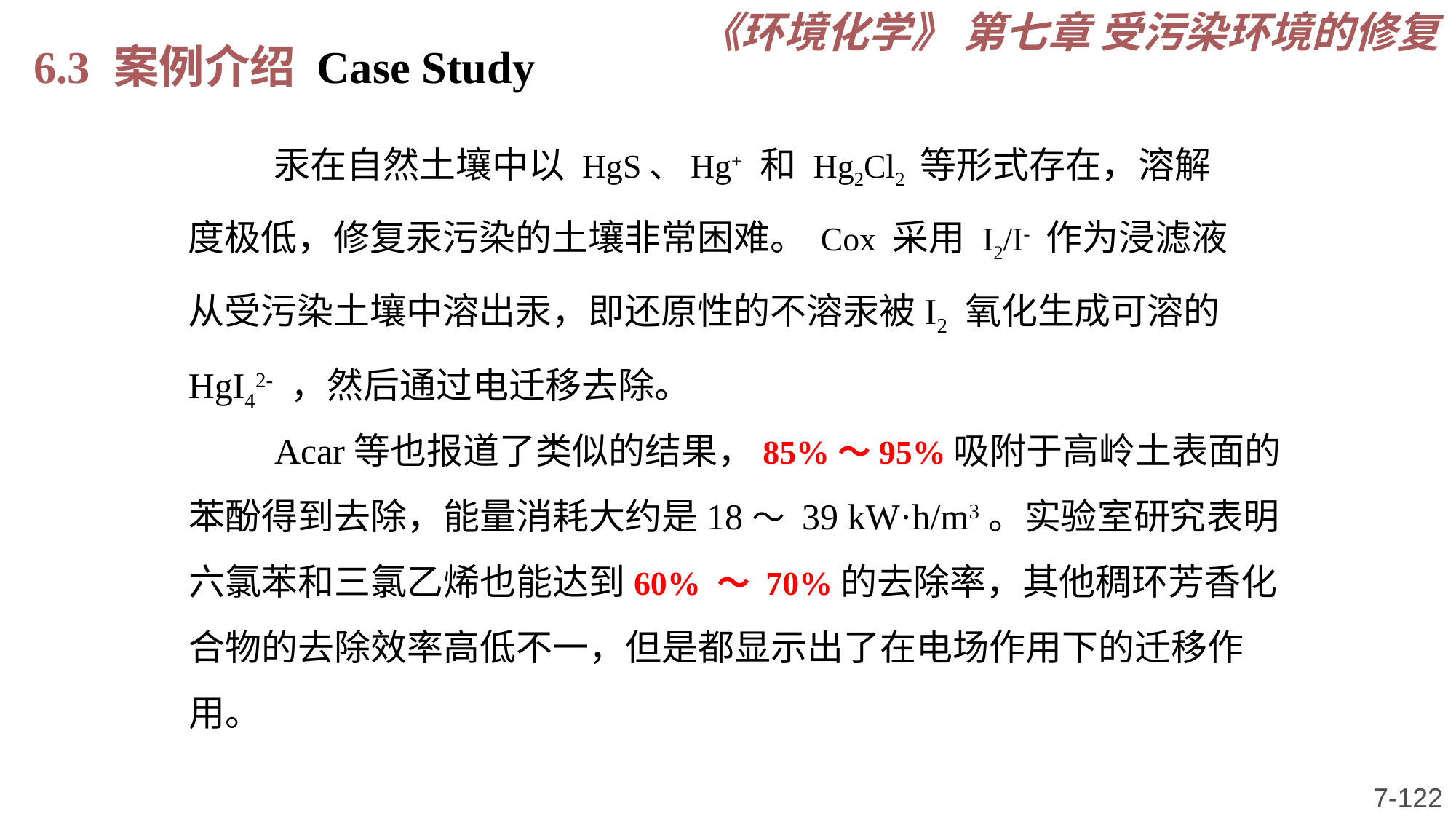

《环境化学》 第七章 受污染环境的修复
6.3 案例介绍 Case Study

汞在自然土壤中以 HgS、Hg+ 和 Hg2Cl2 等形式存在，溶解度极低，修复汞污染的土壤非常困难。 Cox 采用 I2/I- 作为浸滤液从受污染土壤中溶出汞，即还原性的不溶汞被I2 氧化生成可溶的HgI42- ，然后通过电迁移去除。
Acar等也报道了类似的结果，85%～95%吸附于高岭土表面的苯酚得到去除，能量消耗大约是18～ 39 kW·h/m3。实验室研究表明六氯苯和三氯乙烯也能达到60% ～ 70%的去除率，其他稠环芳香化合物的去除效率高低不一，但是都显示出了在电场作用下的迁移作用。
7-122